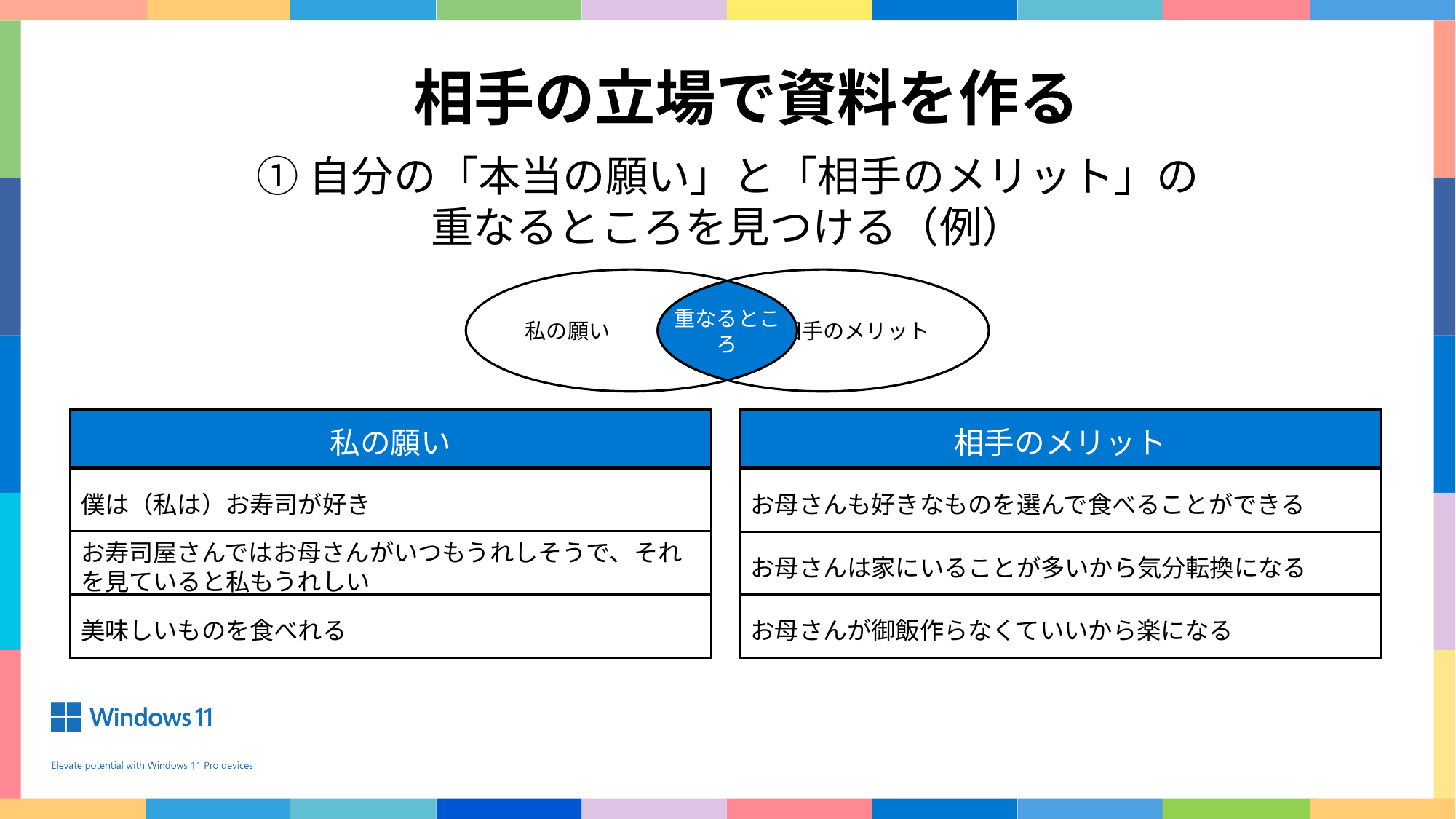

相手の立場で資料を作る
①自分の「本当の願い」と「相手のメリット」の
重なるところを見つける（例）
私の願い
相手のメリット
重なるところ
私の願い
相手のメリット
僕は（私は）お寿司が好き
お母さんも好きなものを選んで食べることができる
お寿司屋さんではお母さんがいつもうれしそうで、それを見ていると私もうれしい
お母さんは家にいることが多いから気分転換になる
美味しいものを食べれる
お母さんが御飯作らなくていいから楽になる